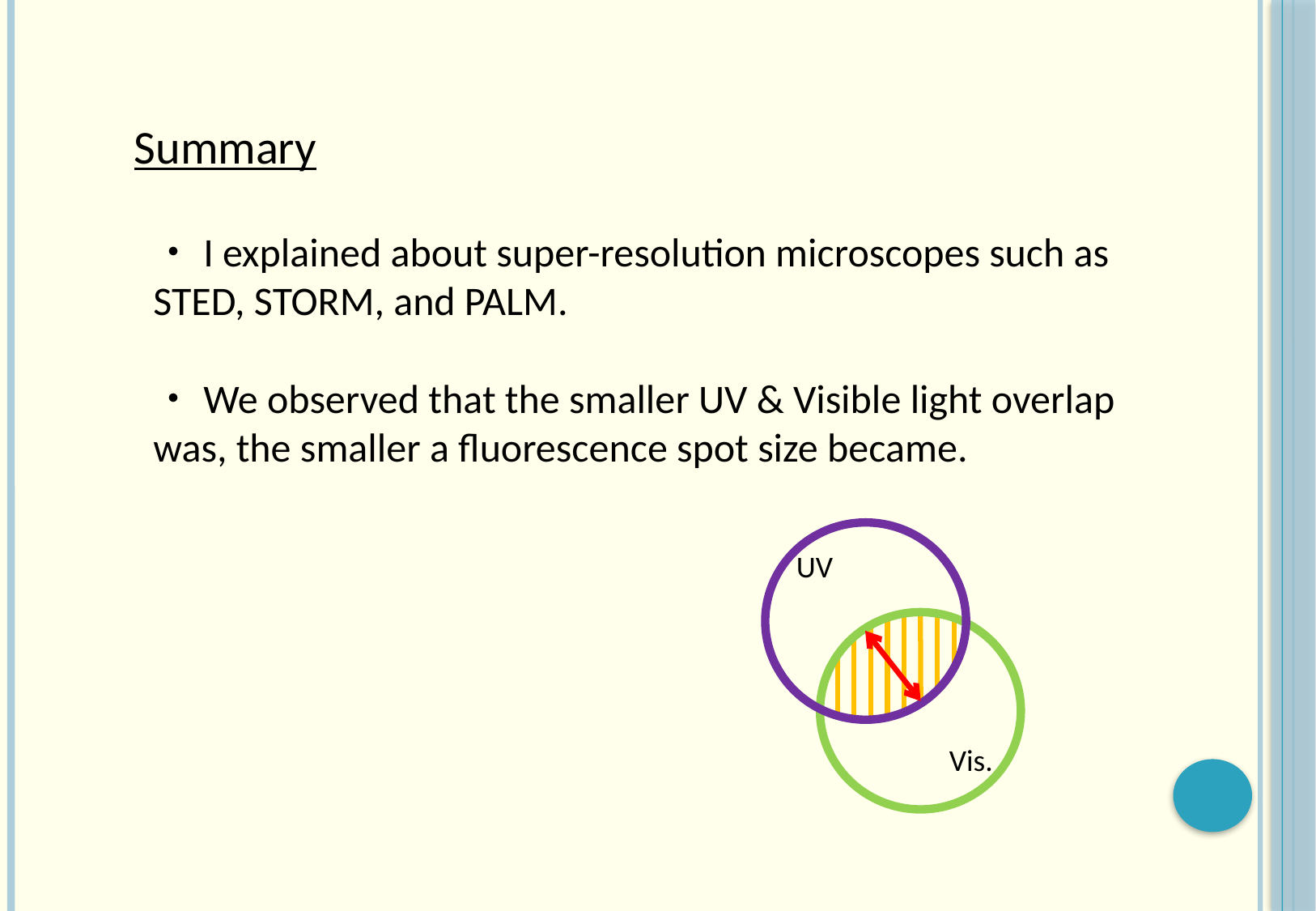

Summary
・I explained about super-resolution microscopes such as STED, STORM, and PALM.

・We observed that the smaller UV & Visible light overlap was, the smaller a fluorescence spot size became.

UV
Vis.